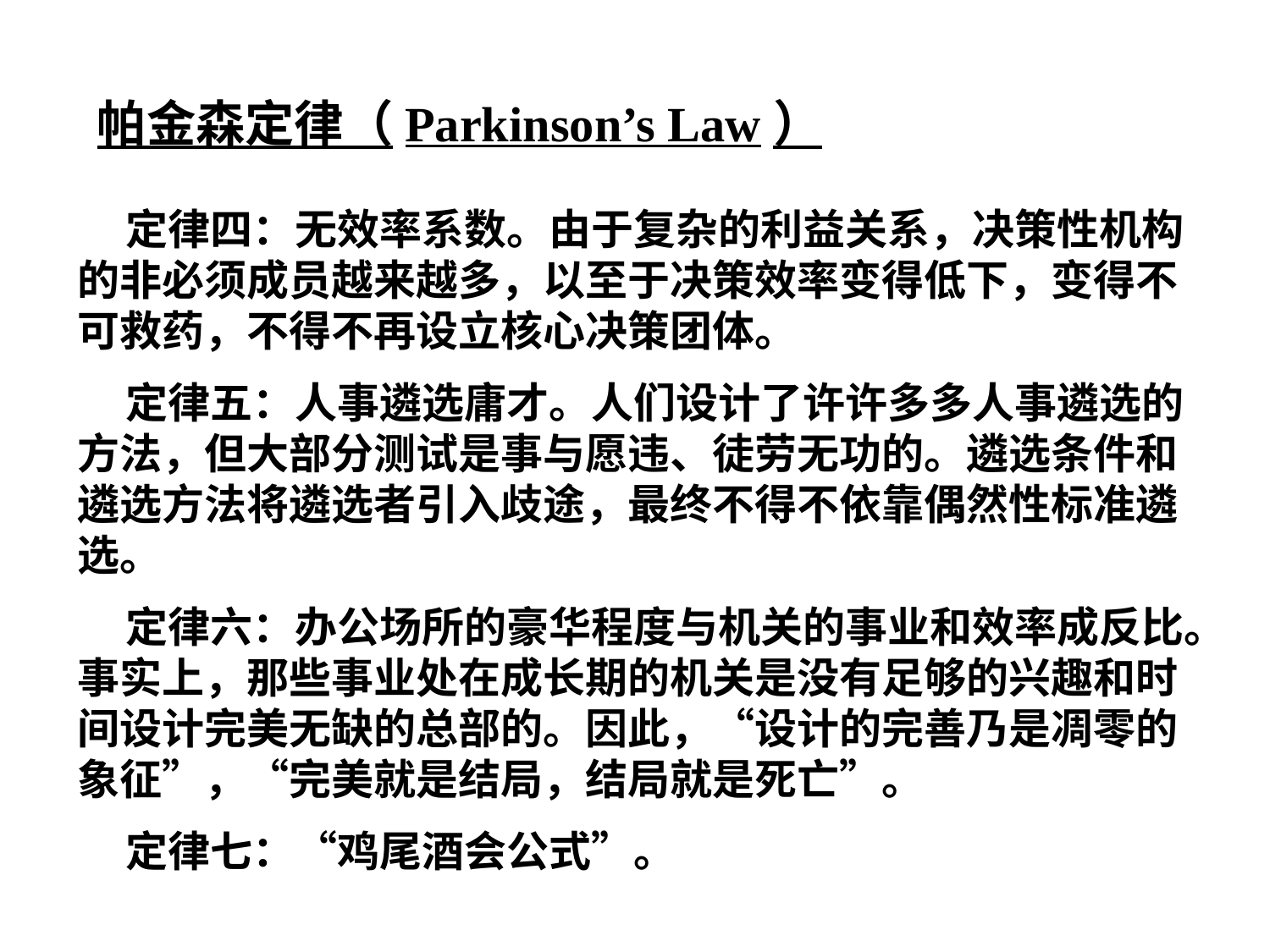

帕金森定律（Parkinson’s Law）
    定律四：无效率系数。由于复杂的利益关系，决策性机构的非必须成员越来越多，以至于决策效率变得低下，变得不可救药，不得不再设立核心决策团体。
    定律五：人事遴选庸才。人们设计了许许多多人事遴选的方法，但大部分测试是事与愿违、徒劳无功的。遴选条件和遴选方法将遴选者引入歧途，最终不得不依靠偶然性标准遴选。
    定律六：办公场所的豪华程度与机关的事业和效率成反比。事实上，那些事业处在成长期的机关是没有足够的兴趣和时间设计完美无缺的总部的。因此，“设计的完善乃是凋零的象征”，“完美就是结局，结局就是死亡”。
    定律七：“鸡尾酒会公式”。